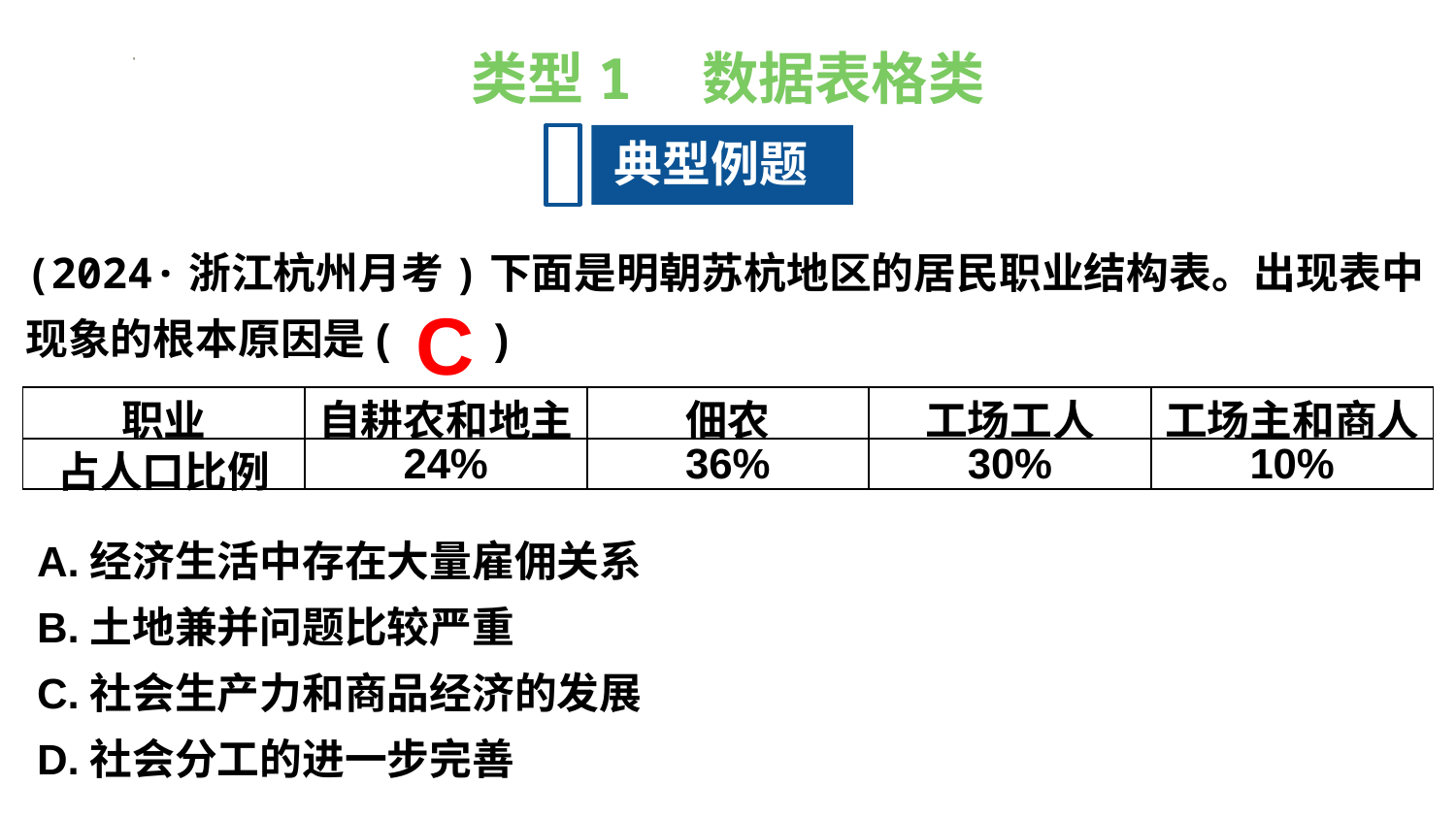

类型1　数据表格类

典型例题
(2024·浙江杭州月考)下面是明朝苏杭地区的居民职业结构表。出现表中现象的根本原因是(　　)
C
| 职业 | 自耕农和地主 | 佃农 | 工场工人 | 工场主和商人 |
| --- | --- | --- | --- | --- |
| 占人口比例 | 24% | 36% | 30% | 10% |
A.经济生活中存在大量雇佣关系
B.土地兼并问题比较严重
C.社会生产力和商品经济的发展
D.社会分工的进一步完善